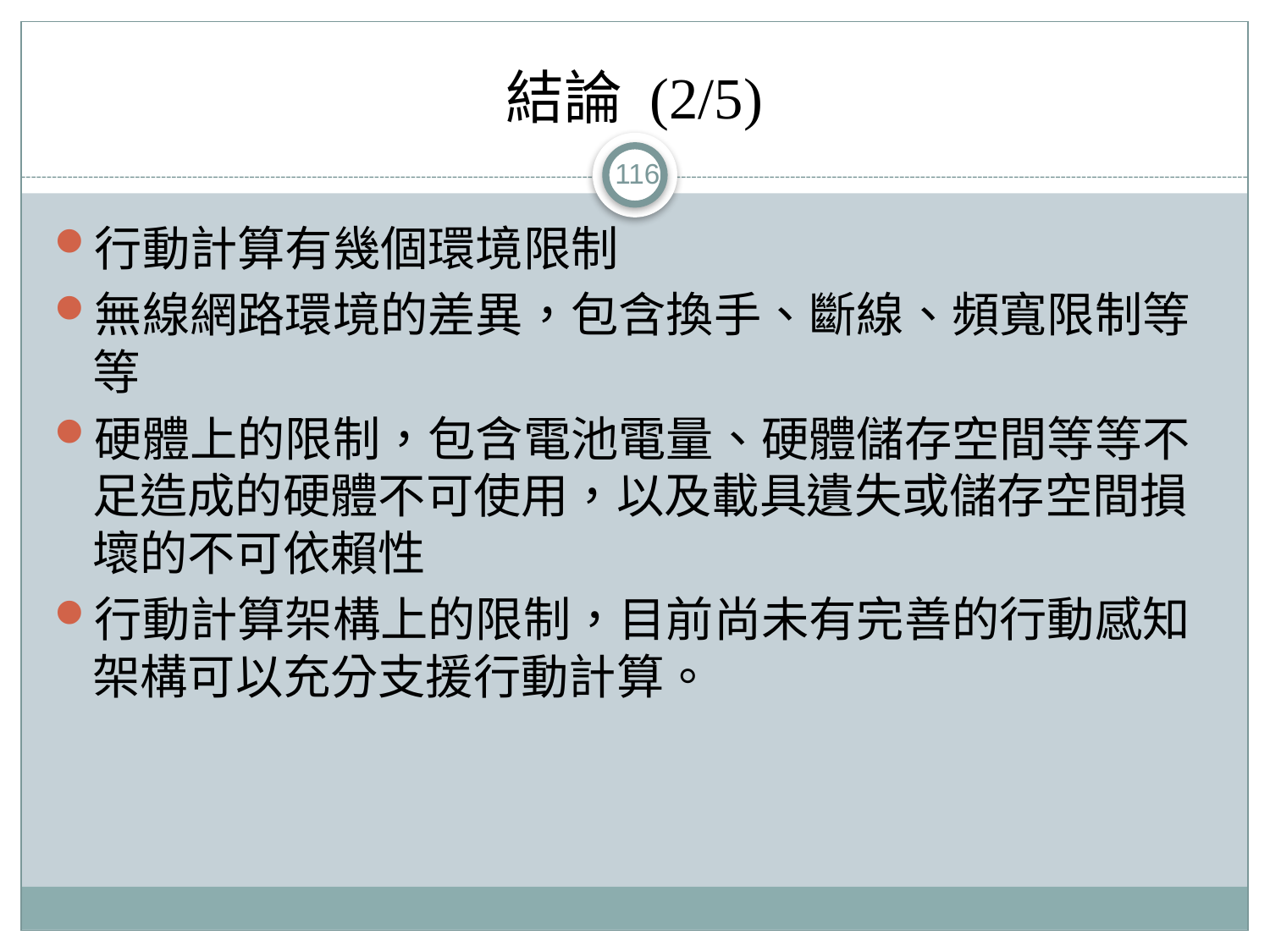

# 結論 (2/5)
116
行動計算有幾個環境限制
無線網路環境的差異，包含換手、斷線、頻寬限制等等
硬體上的限制，包含電池電量、硬體儲存空間等等不足造成的硬體不可使用，以及載具遺失或儲存空間損壞的不可依賴性
行動計算架構上的限制，目前尚未有完善的行動感知架構可以充分支援行動計算。